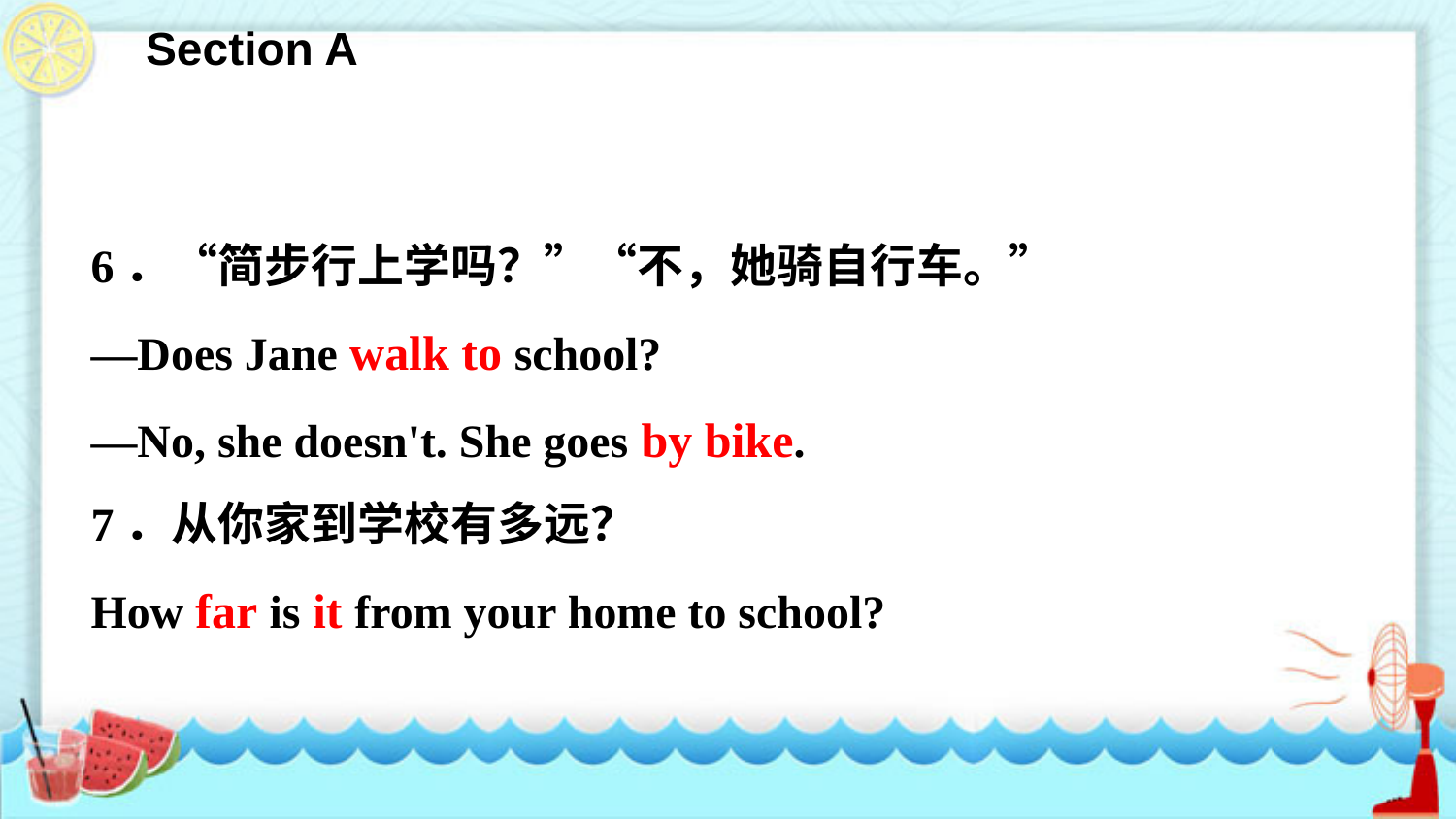

Section A
6．“简步行上学吗？”“不，她骑自行车。”
—Does Jane walk to school?
—No, she doesn't. She goes by bike.
7．从你家到学校有多远？
How far is it from your home to school?